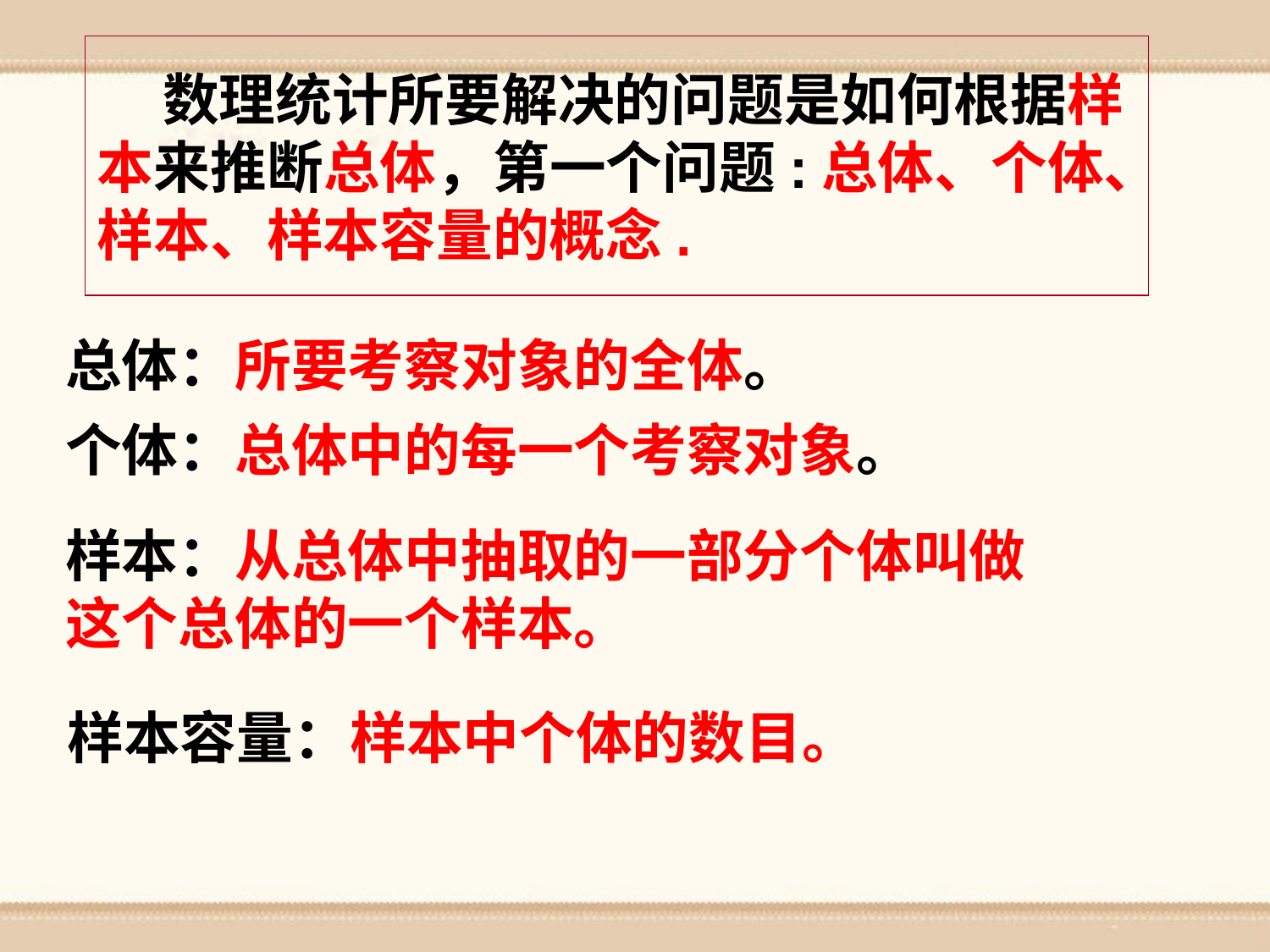

数理统计所要解决的问题是如何根据样本来推断总体，第一个问题:总体、个体、样本、样本容量的概念.
总体：所要考察对象的全体。
个体：总体中的每一个考察对象。
样本：从总体中抽取的一部分个体叫做这个总体的一个样本。
样本容量：样本中个体的数目。